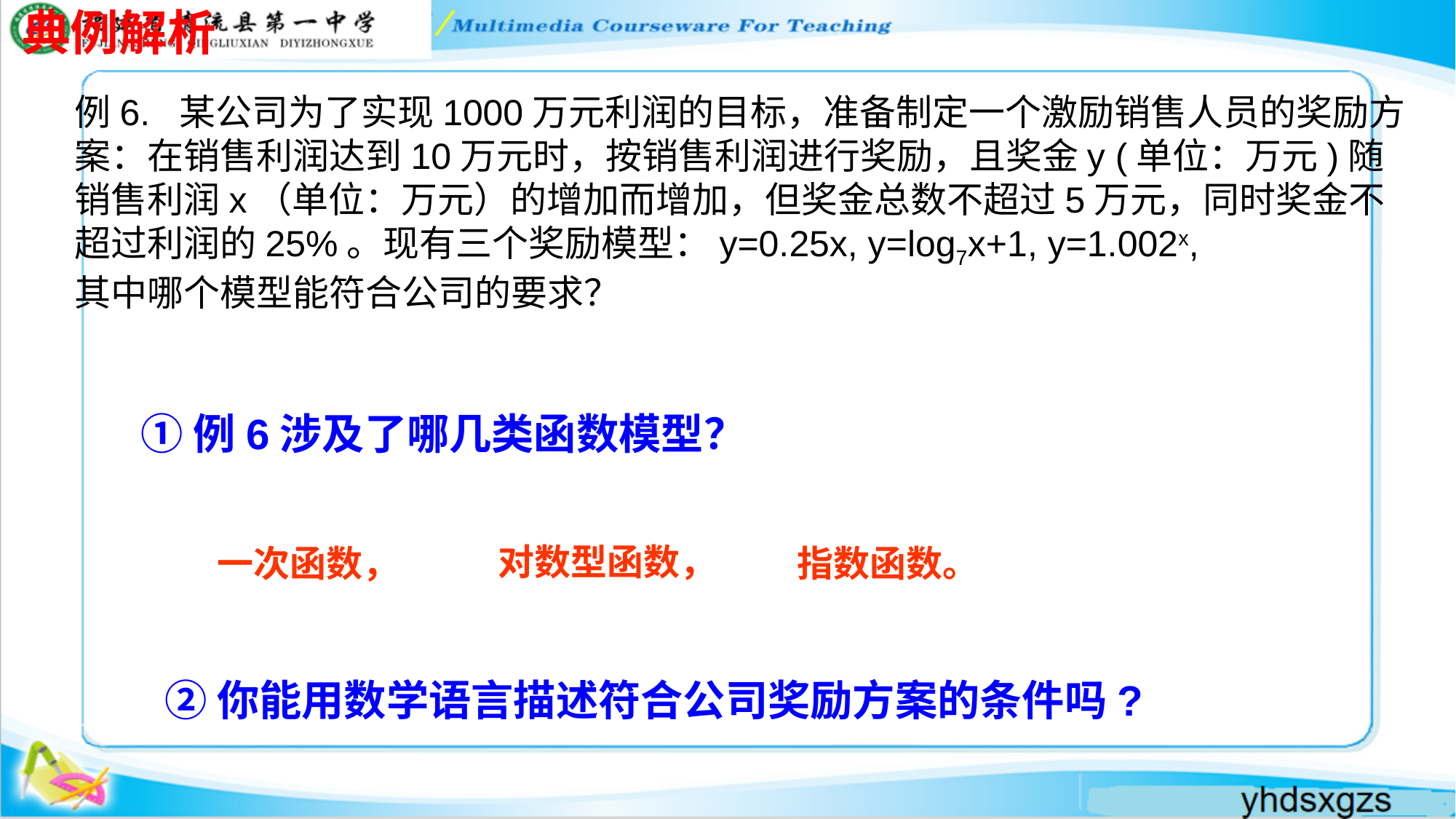

典例解析
例6.  某公司为了实现1000万元利润的目标，准备制定一个激励销售人员的奖励方案：在销售利润达到10万元时，按销售利润进行奖励，且奖金y (单位：万元)随销售利润x（单位：万元）的增加而增加，但奖金总数不超过5万元，同时奖金不超过利润的25%。现有三个奖励模型：y=0.25x, y=log7x+1, y=1.002x,
其中哪个模型能符合公司的要求？
①例6涉及了哪几类函数模型？
对数型函数，
指数函数。
一次函数，
②你能用数学语言描述符合公司奖励方案的条件吗?